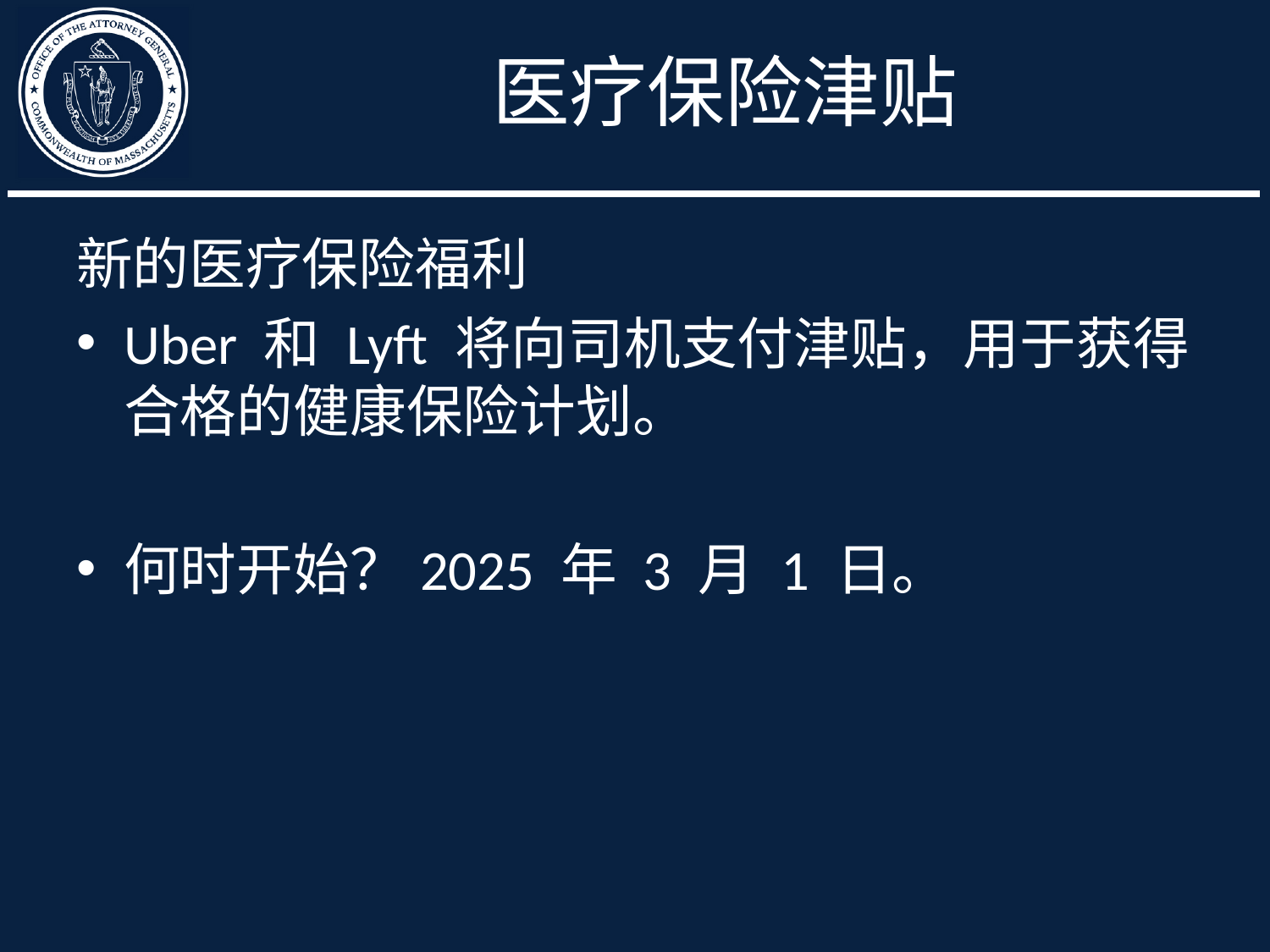

# 医疗保险津贴
新的医疗保险福利
Uber 和 Lyft 将向司机支付津贴，用于获得合格的健康保险计划。

何时开始？2025 年 3 月 1 日。